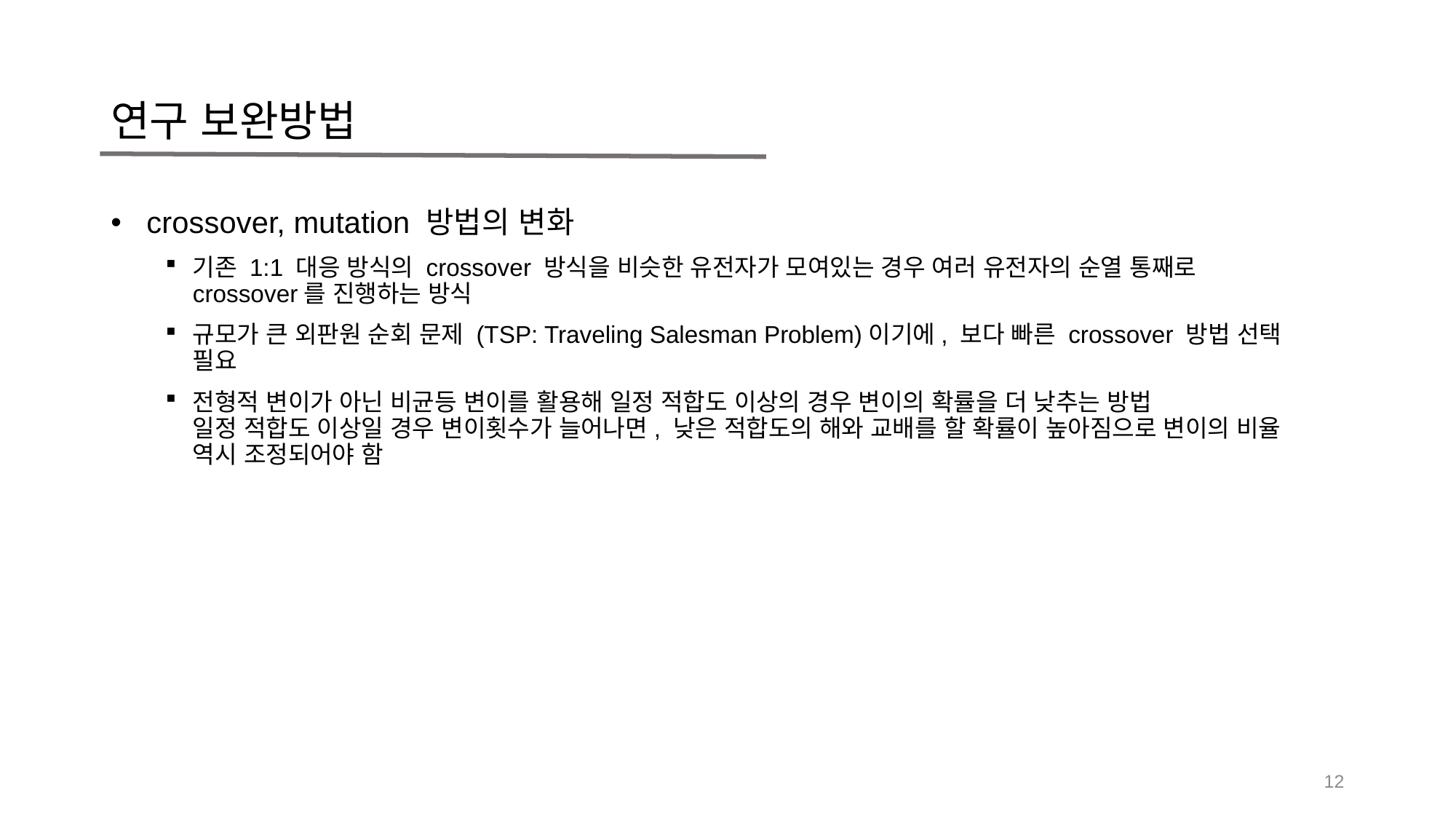

# 연구 보완방법
 crossover, mutation 방법의 변화
기존 1:1 대응 방식의 crossover 방식을 비슷한 유전자가 모여있는 경우 여러 유전자의 순열 통째로 crossover를 진행하는 방식
규모가 큰 외판원 순회 문제 (TSP: Traveling Salesman Problem)이기에, 보다 빠른 crossover 방법 선택 필요
전형적 변이가 아닌 비균등 변이를 활용해 일정 적합도 이상의 경우 변이의 확률을 더 낮추는 방법
일정 적합도 이상일 경우 변이횟수가 늘어나면, 낮은 적합도의 해와 교배를 할 확률이 높아짐으로 변이의 비율 역시 조정되어야 함
12